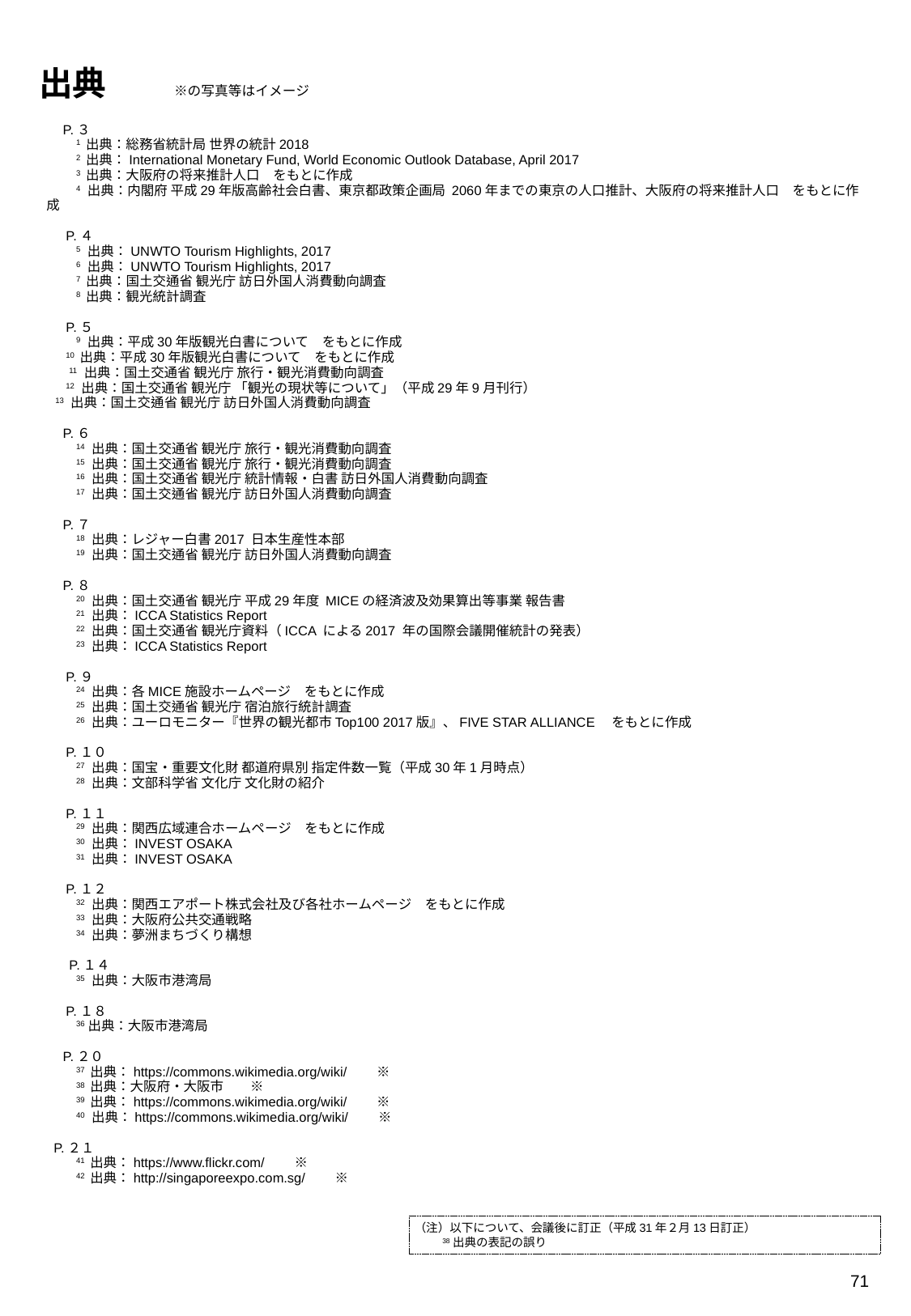

# 出典　　※の写真等はイメージ
　P.３
　　1 出典：総務省統計局 世界の統計2018
　　2 出典：International Monetary Fund, World Economic Outlook Database, April 2017
　　3 出典：大阪府の将来推計人口　をもとに作成
　　4 出典：内閣府 平成29年版高齢社会白書、東京都政策企画局 2060年までの東京の人口推計、大阪府の将来推計人口　をもとに作成

　 P.４
　　5 出典：UNWTO Tourism Highlights, 2017
　　6 出典：UNWTO Tourism Highlights, 2017
　　7 出典：国土交通省 観光庁 訪日外国人消費動向調査
　　8 出典：観光統計調査

　 P.５
　　9 出典：平成30年版観光白書について　をもとに作成
　 10 出典：平成30年版観光白書について　をもとに作成
 　11 出典：国土交通省 観光庁 旅行・観光消費動向調査
　 12 出典：国土交通省 観光庁 「観光の現状等について」（平成29年9月刊行）
    13 出典：国土交通省 観光庁 訪日外国人消費動向調査

　P.６
　　14 出典：国土交通省 観光庁 旅行・観光消費動向調査
　　15 出典：国土交通省 観光庁 旅行・観光消費動向調査
　　16 出典：国土交通省 観光庁 統計情報・白書 訪日外国人消費動向調査
　　17 出典：国土交通省 観光庁 訪日外国人消費動向調査

　P.７
　　18 出典：レジャー白書2017 日本生産性本部
　　19 出典：国土交通省 観光庁 訪日外国人消費動向調査

　P.８
　　20 出典：国土交通省 観光庁 平成29年度 MICEの経済波及効果算出等事業 報告書
　　21 出典：ICCA Statistics Report
　　22 出典：国土交通省 観光庁資料（ICCA による2017 年の国際会議開催統計の発表）
　　23 出典：ICCA Statistics Report

　 P.９
　　24 出典：各MICE施設ホームページ　をもとに作成
　　25 出典：国土交通省 観光庁 宿泊旅行統計調査
　　26 出典：ユーロモニター『世界の観光都市Top100 2017版』、FIVE STAR ALLIANCE　をもとに作成

　 P.１０
　　27 出典：国宝・重要文化財 都道府県別 指定件数一覧（平成30年1月時点）
　　28 出典：文部科学省 文化庁 文化財の紹介

　 P.１１
　　29 出典：関西広域連合ホームページ　をもとに作成
　　30 出典：INVEST OSAKA
　　31 出典：INVEST OSAKA

　 P.１２
　　32 出典：関西エアポート株式会社及び各社ホームページ　をもとに作成
　　33 出典：大阪府公共交通戦略
　　34 出典：夢洲まちづくり構想

 　P.１４
　　35 出典：大阪市港湾局

　 P.１８
　　36出典：大阪市港湾局

　P.２０
　　37 出典：https://commons.wikimedia.org/wiki/　　※
　　38 出典：大阪府・大阪市　　※
　　39 出典：https://commons.wikimedia.org/wiki/　　※
　　40 出典：https://commons.wikimedia.org/wiki/　　※

  P.２１
　　41 出典：https://www.flickr.com/　　※
　　42 出典：http://singaporeexpo.com.sg/　　※

（注）以下について、会議後に訂正（平成31年２月13日訂正）
　　 38出典の表記の誤り
71